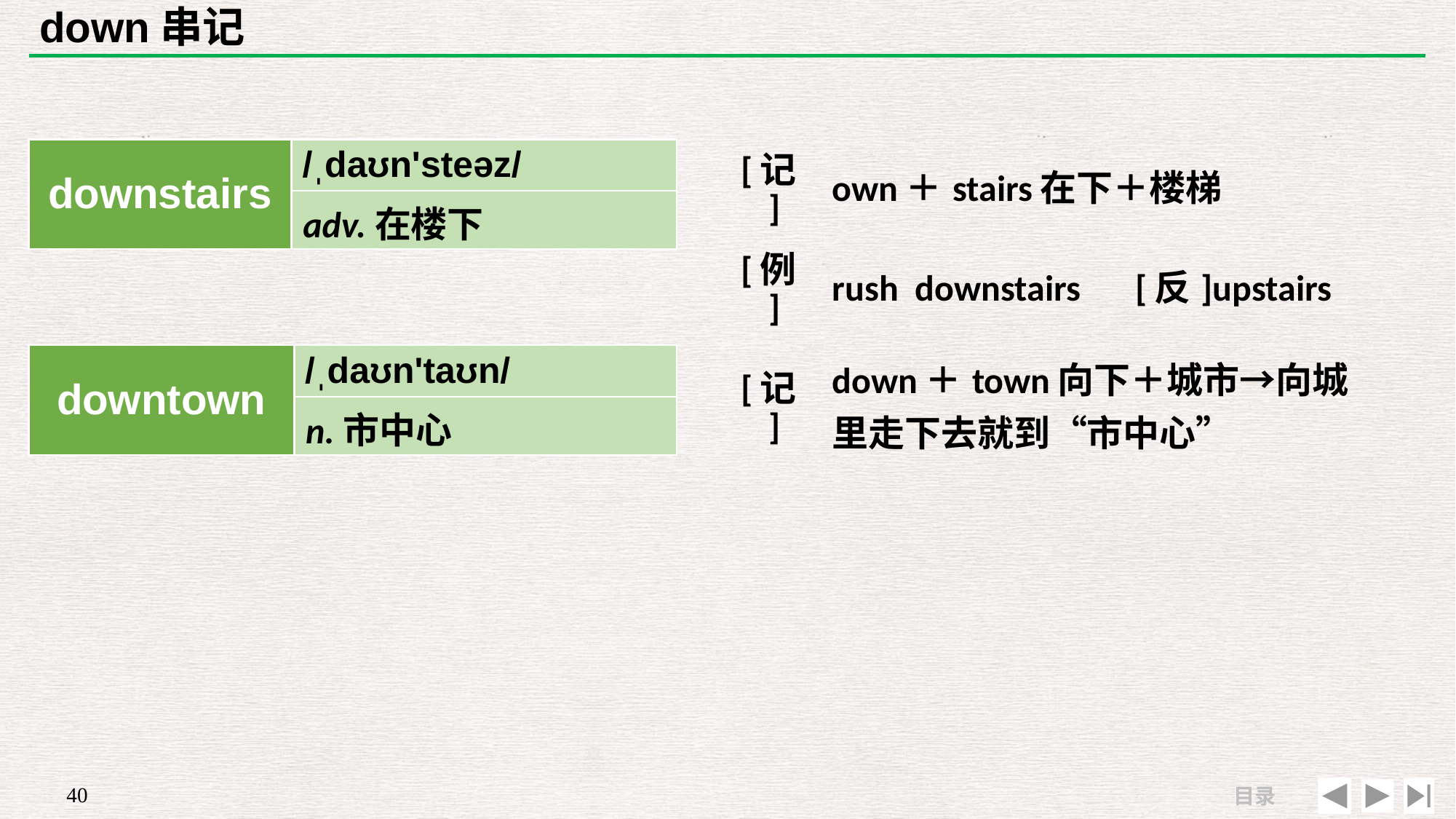

# down串记

| [记] | own＋stairs在下＋楼梯 |
| --- | --- |
| [例] | rush downstairs　[反]upstairs |
| downstairs | /ˌdaʊn'steəz/ |
| --- | --- |
|  |  |
adv.在楼下
| downtown | /ˌdaʊn'taʊn/ |
| --- | --- |
|  |  |
| [记] | down＋town向下＋城市→向城里走下去就到“市中心” |
| --- | --- |
|  |  |
n.市中心